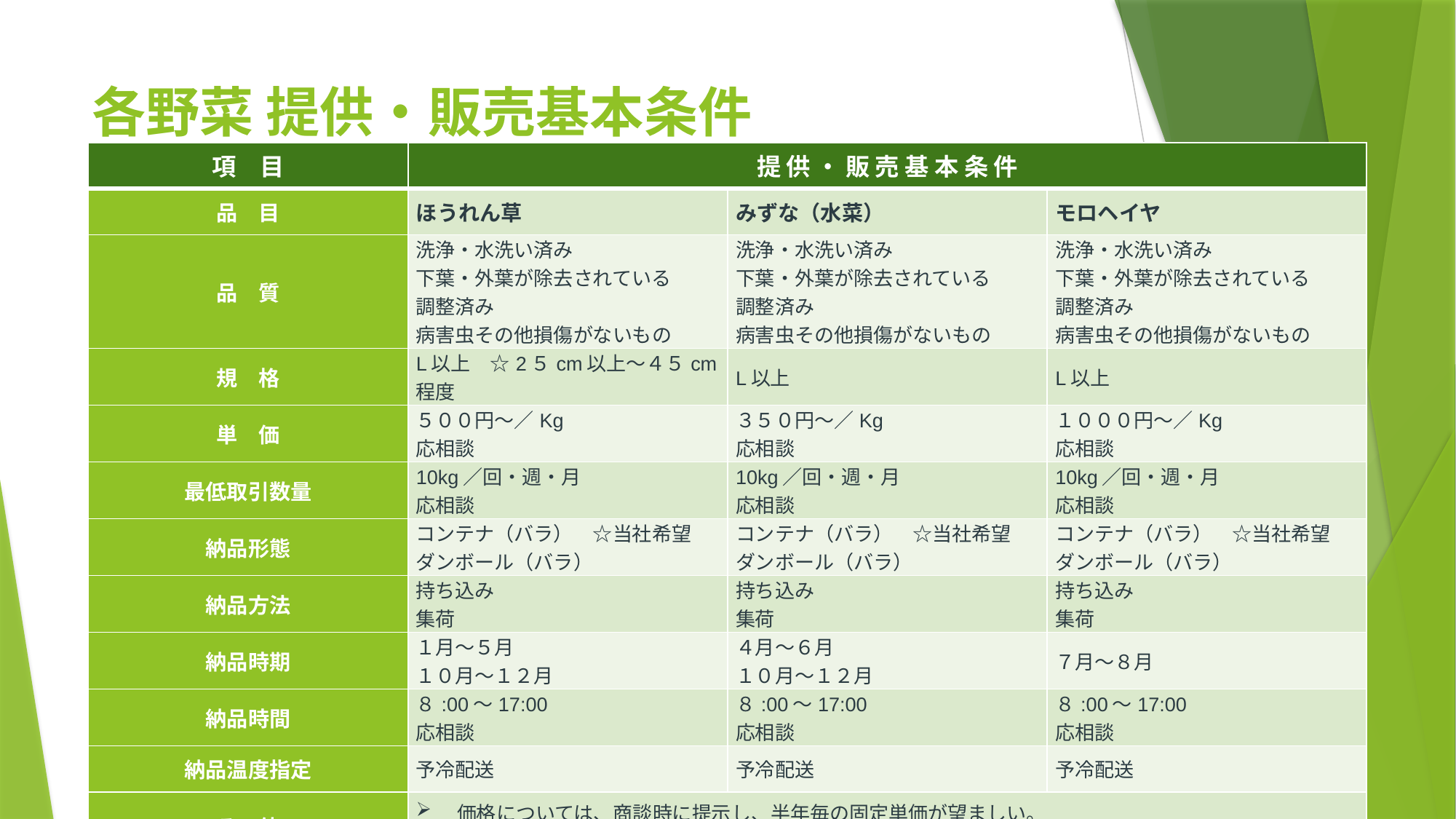

# 各野菜 提供・販売基本条件
| 項　目 | 提 供 ・ 販 売 基 本 条 件 |  |  |
| --- | --- | --- | --- |
| 品　目 | ほうれん草 | みずな（水菜） | モロヘイヤ |
| 品　質 | 洗浄・水洗い済み 下葉・外葉が除去されている 調整済み 病害虫その他損傷がないもの | 洗浄・水洗い済み 下葉・外葉が除去されている 調整済み 病害虫その他損傷がないもの | 洗浄・水洗い済み 下葉・外葉が除去されている 調整済み 病害虫その他損傷がないもの |
| 規　格 | L以上　☆2５cm以上～４５cm程度 | L以上 | L以上 |
| 単　価 | ５００円～／Kg 応相談 | ３５０円～／Kg 応相談 | １０００円～／Kg 応相談 |
| 最低取引数量 | 10kg／回・週・月 応相談 | 10kg／回・週・月 応相談 | 10kg／回・週・月 応相談 |
| 納品形態 | コンテナ（バラ）　☆当社希望 ダンボール（バラ） | コンテナ（バラ）　☆当社希望 ダンボール（バラ） | コンテナ（バラ）　☆当社希望 ダンボール（バラ） |
| 納品方法 | 持ち込み 集荷 | 持ち込み 集荷 | 持ち込み 集荷 |
| 納品時期 | １月～５月 １０月～１２月 | ４月～６月 １０月～１２月 | ７月～８月 |
| 納品時間 | ８:00～17:00 応相談 | ８:00～17:00 応相談 | ８:00～17:00 応相談 |
| 納品温度指定 | 予冷配送 | 予冷配送 | 予冷配送 |
| その他 | 価格については、商談時に提示し、半年毎の固定単価が望ましい。 持ち込み単価、集荷単価が設定可能。 |  |  |
4
Copyright © 2020- 大地の宝物（earth-treasure） . All Rights Reserved.